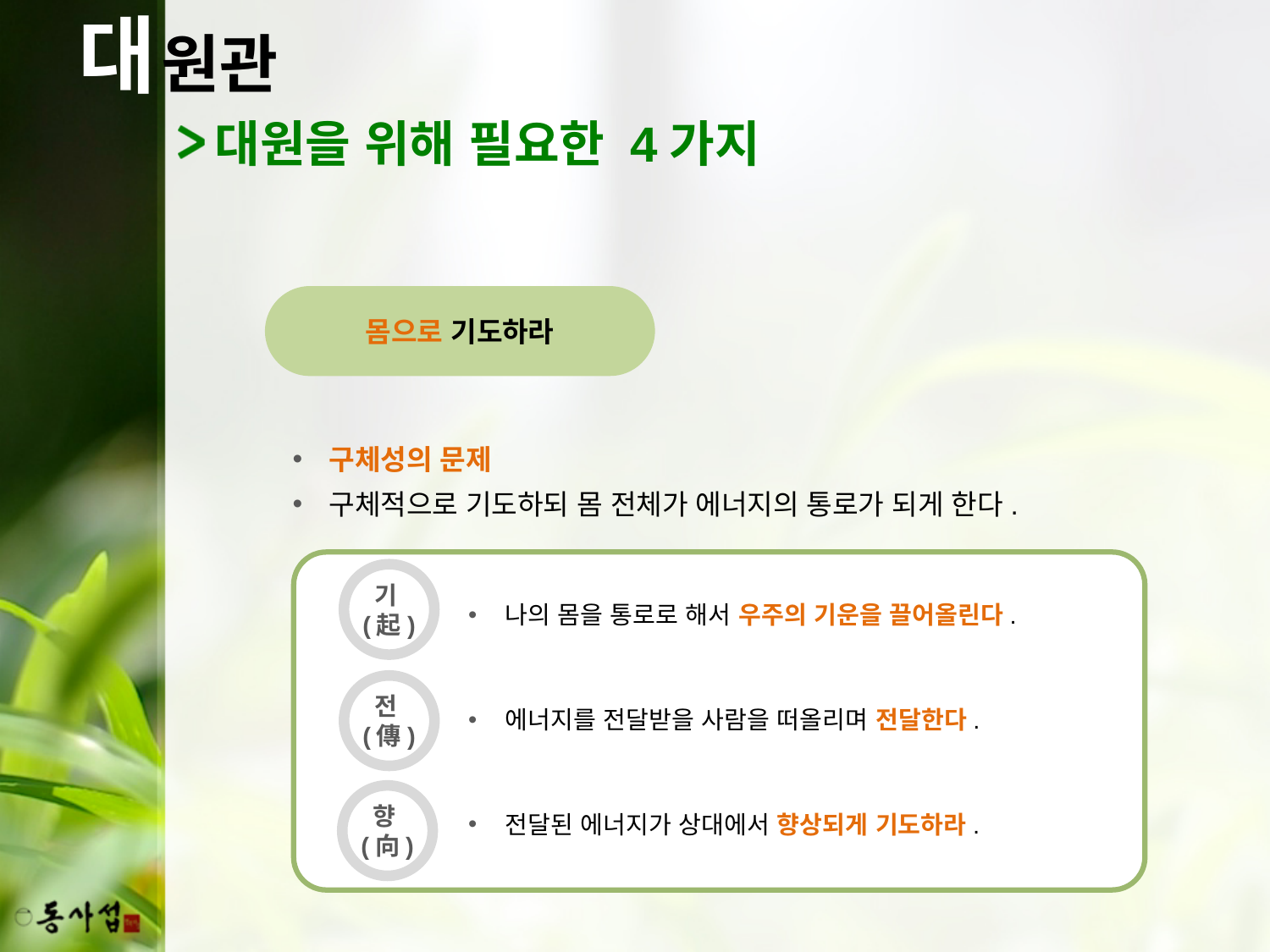

대
원관
대원을 위해 필요한 4가지
몸으로 기도하라
구체성의 문제
구체적으로 기도하되 몸 전체가 에너지의 통로가 되게 한다.

기(起)
나의 몸을 통로로 해서 우주의 기운을 끌어올린다.
전(傳)
에너지를 전달받을 사람을 떠올리며 전달한다.
향(向)
전달된 에너지가 상대에서 향상되게 기도하라.